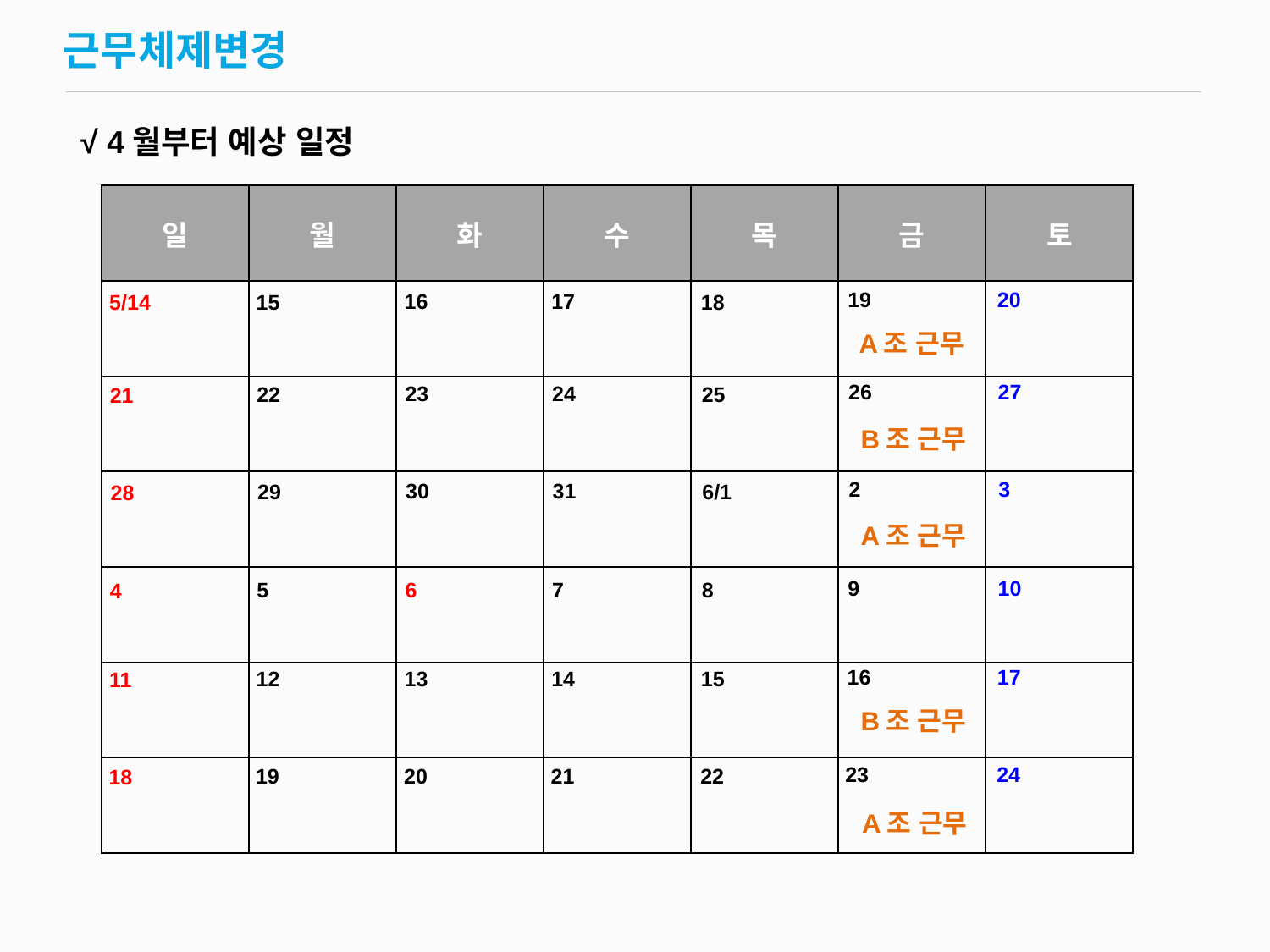

# 근무체제변경
 √ 4월부터 예상 일정
| 일 | 월 | 화 | 수 | 목 | 금 | 토 |
| --- | --- | --- | --- | --- | --- | --- |
|  |  |  |  |  |  |  |
|  |  |  |  |  |  |  |
|  |  |  |  |  |  |  |
|  |  |  |  |  |  |  |
|  |  |  |  |  |  |  |
|  |  |  |  |  |  |  |
19
20
17
16
15
18
5/14
A조 근무
26
27
24
23
22
25
21
B조 근무
2
3
31
30
29
6/1
28
A조 근무
9
10
7
6
5
8
4
16
17
14
13
12
15
11
B조 근무
23
24
21
20
19
22
18
A조 근무